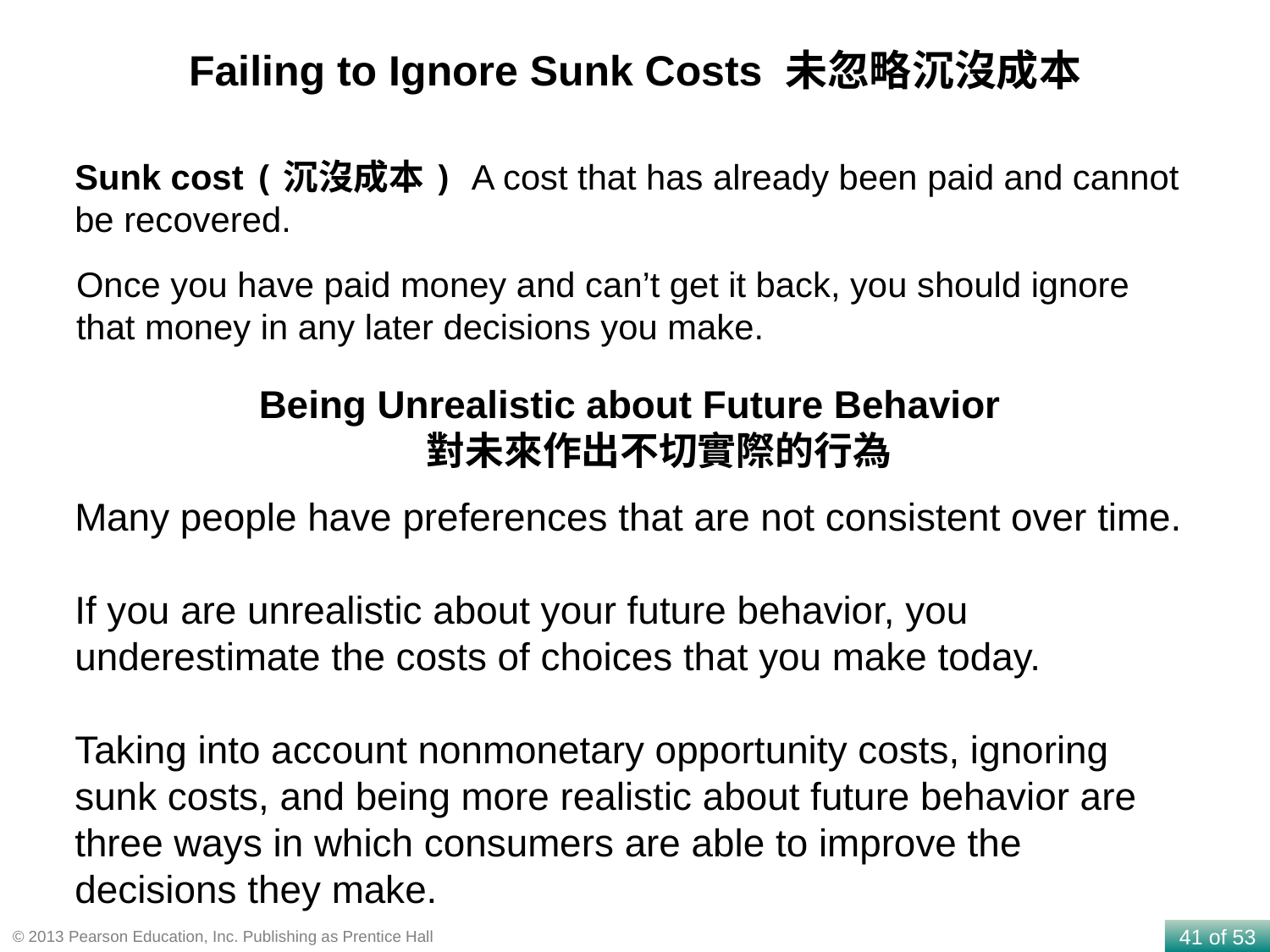

Failing to Ignore Sunk Costs 未忽略沉沒成本
Sunk cost (沉沒成本)  A cost that has already been paid and cannot be recovered.
Once you have paid money and can’t get it back, you should ignore that money in any later decisions you make.
Being Unrealistic about Future Behavior
對未來作出不切實際的行為
Many people have preferences that are not consistent over time.
If you are unrealistic about your future behavior, you underestimate the costs of choices that you make today.

Taking into account nonmonetary opportunity costs, ignoring sunk costs, and being more realistic about future behavior are three ways in which consumers are able to improve the decisions they make.